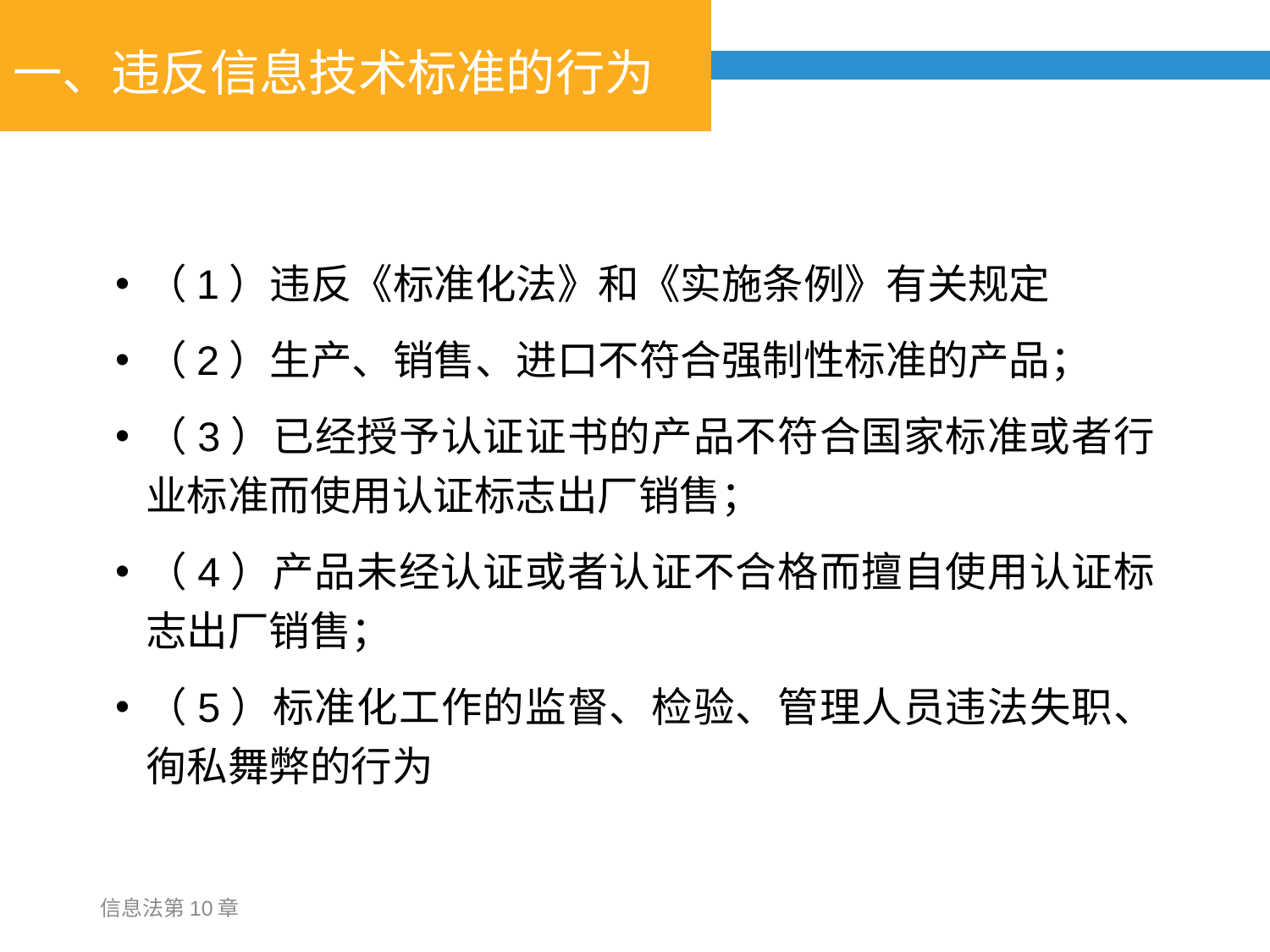

# 一、违反信息技术标准的行为
（1）违反《标准化法》和《实施条例》有关规定
（2）生产、销售、进口不符合强制性标准的产品；
（3）已经授予认证证书的产品不符合国家标准或者行业标准而使用认证标志出厂销售；
（4）产品未经认证或者认证不合格而擅自使用认证标志出厂销售；
（5）标准化工作的监督、检验、管理人员违法失职、徇私舞弊的行为
信息法第10章